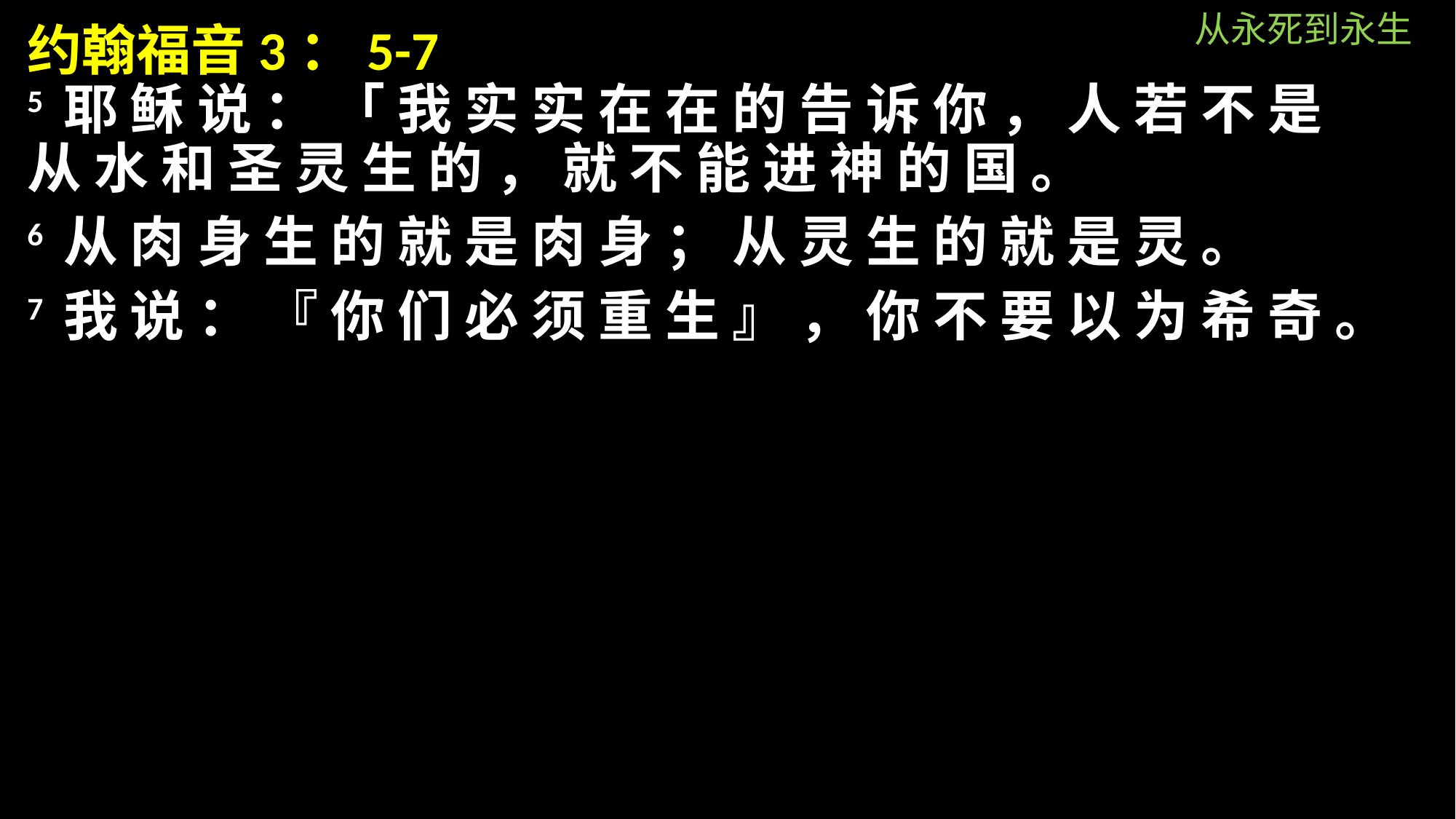

从永死到永生
约翰福音3：5-7
5 耶 稣 说 ： 「 我 实 实 在 在 的 告 诉 你 ， 人 若 不 是 从 水 和 圣 灵 生 的 ， 就 不 能 进 神 的 国 。
6 从 肉 身 生 的 就 是 肉 身 ； 从 灵 生 的 就 是 灵 。
7 我 说 ： 『 你 们 必 须 重 生 』 ， 你 不 要 以 为 希 奇 。